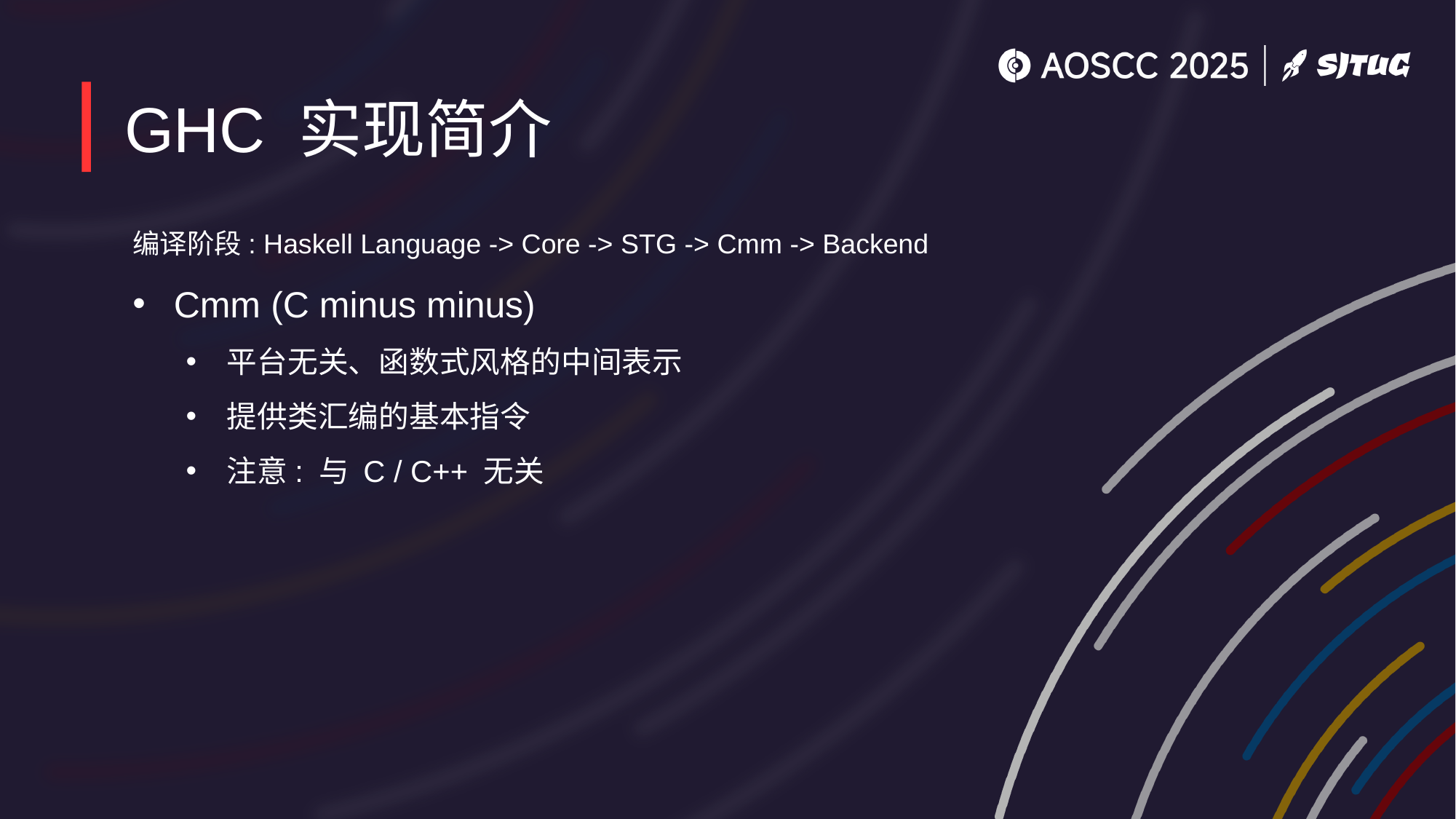

# GHC 实现简介
编译阶段: Haskell Language -> Core -> STG -> Cmm -> Backend
Cmm (C minus minus)
平台无关、函数式风格的中间表示
提供类汇编的基本指令
注意: 与 C / C++ 无关